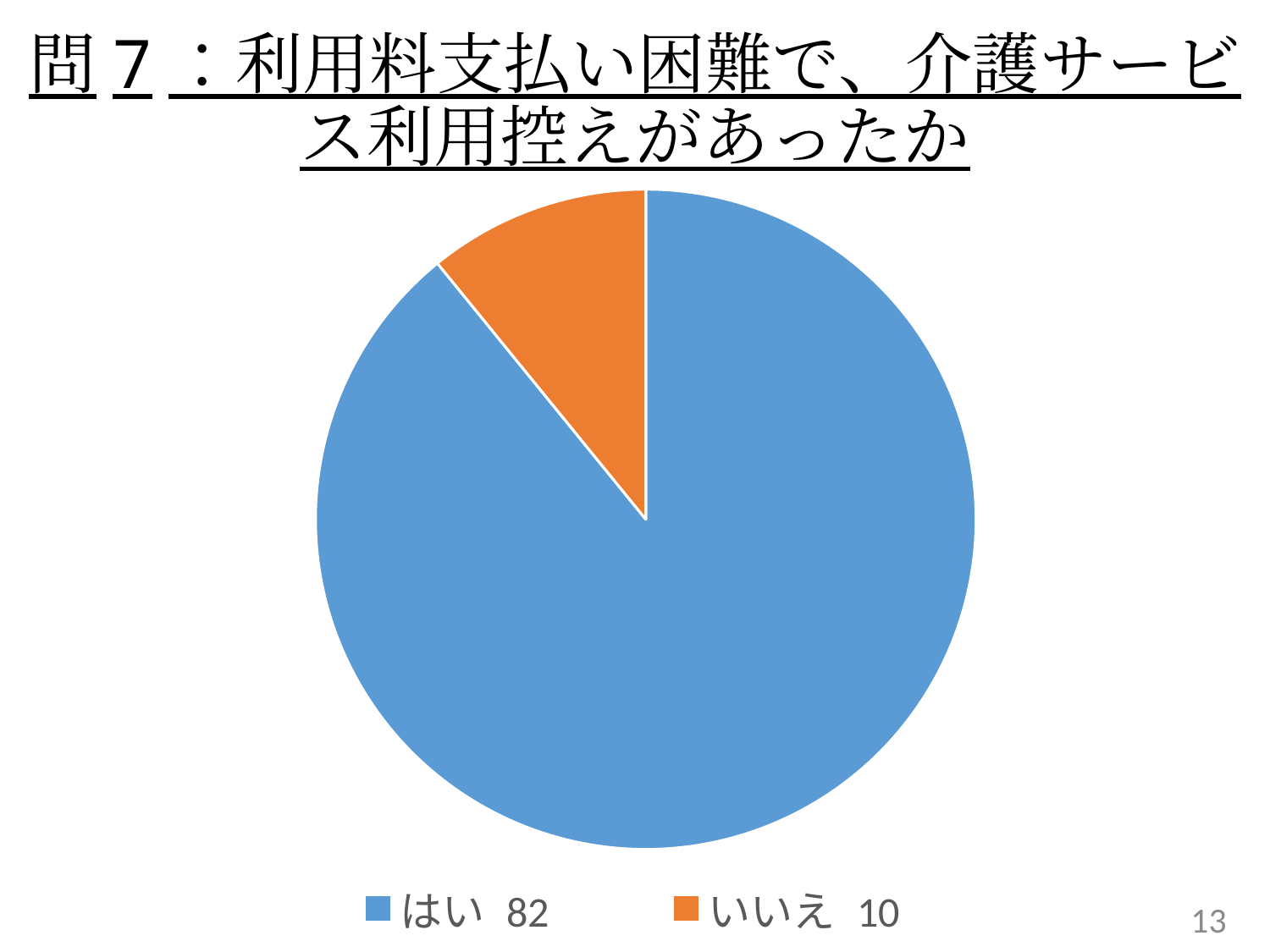

# 問7：利用料支払い困難で、介護サービス利用控えがあったか

### Chart

| Category | 名 |
|---|---|
| はい 82 | 82.0 |
| いいえ 10 | 10.0 |
13